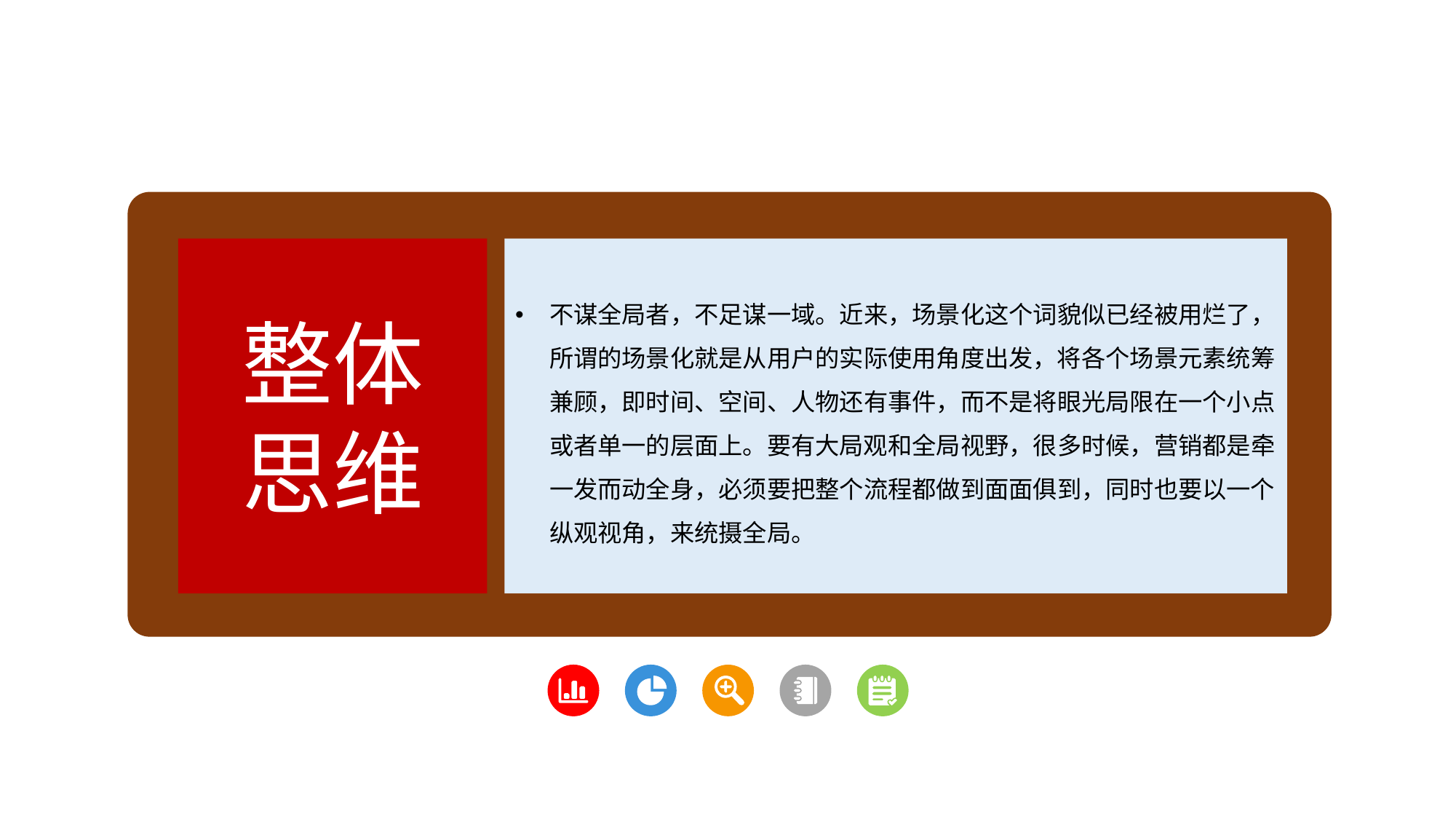

整体
思维
不谋全局者，不足谋一域。近来，场景化这个词貌似已经被用烂了，所谓的场景化就是从用户的实际使用角度出发，将各个场景元素统筹兼顾，即时间、空间、人物还有事件，而不是将眼光局限在一个小点或者单一的层面上。要有大局观和全局视野，很多时候，营销都是牵一发而动全身，必须要把整个流程都做到面面俱到，同时也要以一个纵观视角，来统摄全局。